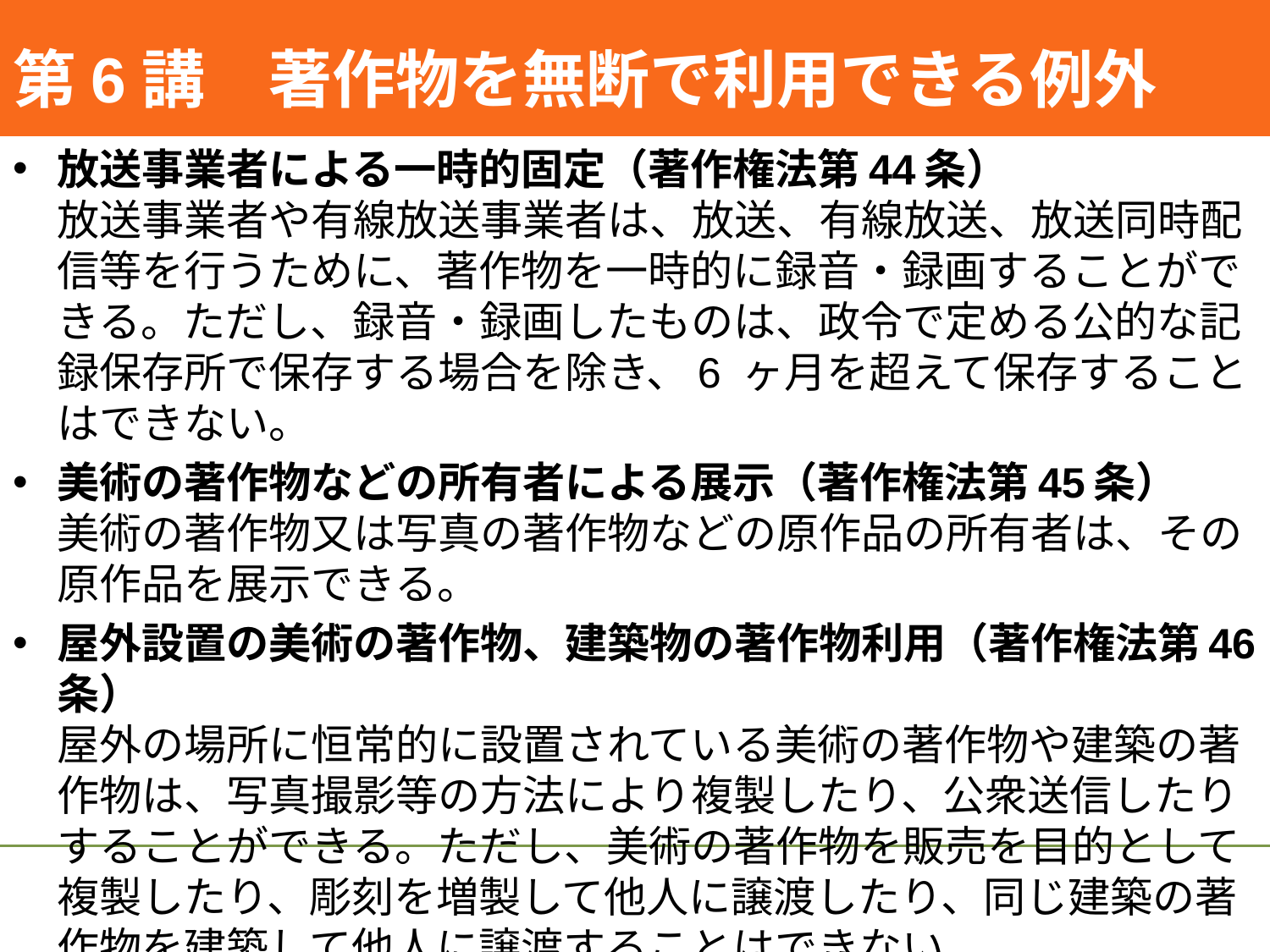

#
第6講　著作物を無断で利用できる例外
放送事業者による一時的固定（著作権法第44条）
放送事業者や有線放送事業者は、放送、有線放送、放送同時配信等を行うために、著作物を一時的に録音・録画することができる。ただし、録音・録画したものは、政令で定める公的な記録保存所で保存する場合を除き、6 ヶ月を超えて保存することはできない。
美術の著作物などの所有者による展示（著作権法第45条）
美術の著作物又は写真の著作物などの原作品の所有者は、その原作品を展示できる。
屋外設置の美術の著作物、建築物の著作物利用（著作権法第46条）
屋外の場所に恒常的に設置されている美術の著作物や建築の著作物は、写真撮影等の方法により複製したり、公衆送信したりすることができる。ただし、美術の著作物を販売を目的として複製したり、彫刻を増製して他人に譲渡したり、同じ建築の著作物を建築して他人に譲渡することはできない。